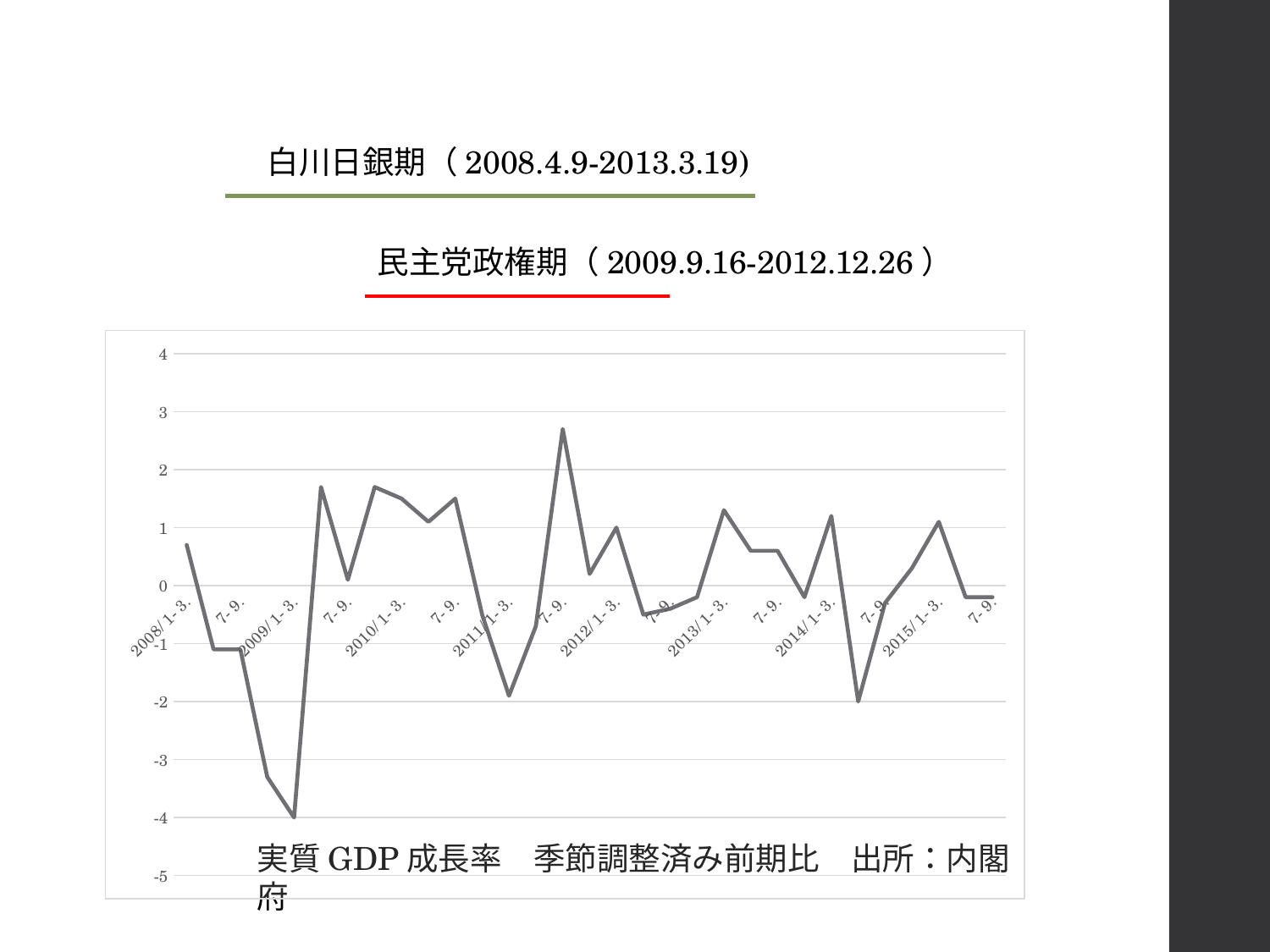

白川日銀期（2008.4.9-2013.3.19)
民主党政権期（2009.9.16-2012.12.26）

### Chart

| Category |  |
|---|---|
| 2008/ 1- 3. | 0.7000000000000001 |
| 4- 6. | -1.1 |
| 7- 9. | -1.1 |
| 10-12. | -3.3 |
| 2009/ 1- 3. | -4.0 |
| 4- 6. | 1.7 |
| 7- 9. | 0.1 |
| 10-12. | 1.7 |
| 2010/ 1- 3. | 1.5 |
| 4- 6. | 1.1 |
| 7- 9. | 1.5 |
| 10-12. | -0.5 |
| 2011/ 1- 3. | -1.9000000000000001 |
| 4- 6. | -0.7000000000000001 |
| 7- 9. | 2.7 |
| 10-12. | 0.2 |
| 2012/ 1- 3. | 1.0 |
| 4- 6. | -0.5 |
| 7- 9. | -0.4 |
| 10-12. | -0.2 |
| 2013/ 1- 3. | 1.3 |
| 4- 6. | 0.6000000000000001 |
| 7- 9. | 0.6000000000000001 |
| 10-12. | -0.2 |
| 2014/ 1- 3. | 1.2 |
| 4- 6. | -2.0 |
| 7- 9. | -0.30000000000000004 |
| 10-12. | 0.30000000000000004 |
| 2015/ 1- 3. | 1.1 |
| 4- 6. | -0.2 |
| 7- 9. | -0.2 |
実質GDP成長率　季節調整済み前期比　出所：内閣府